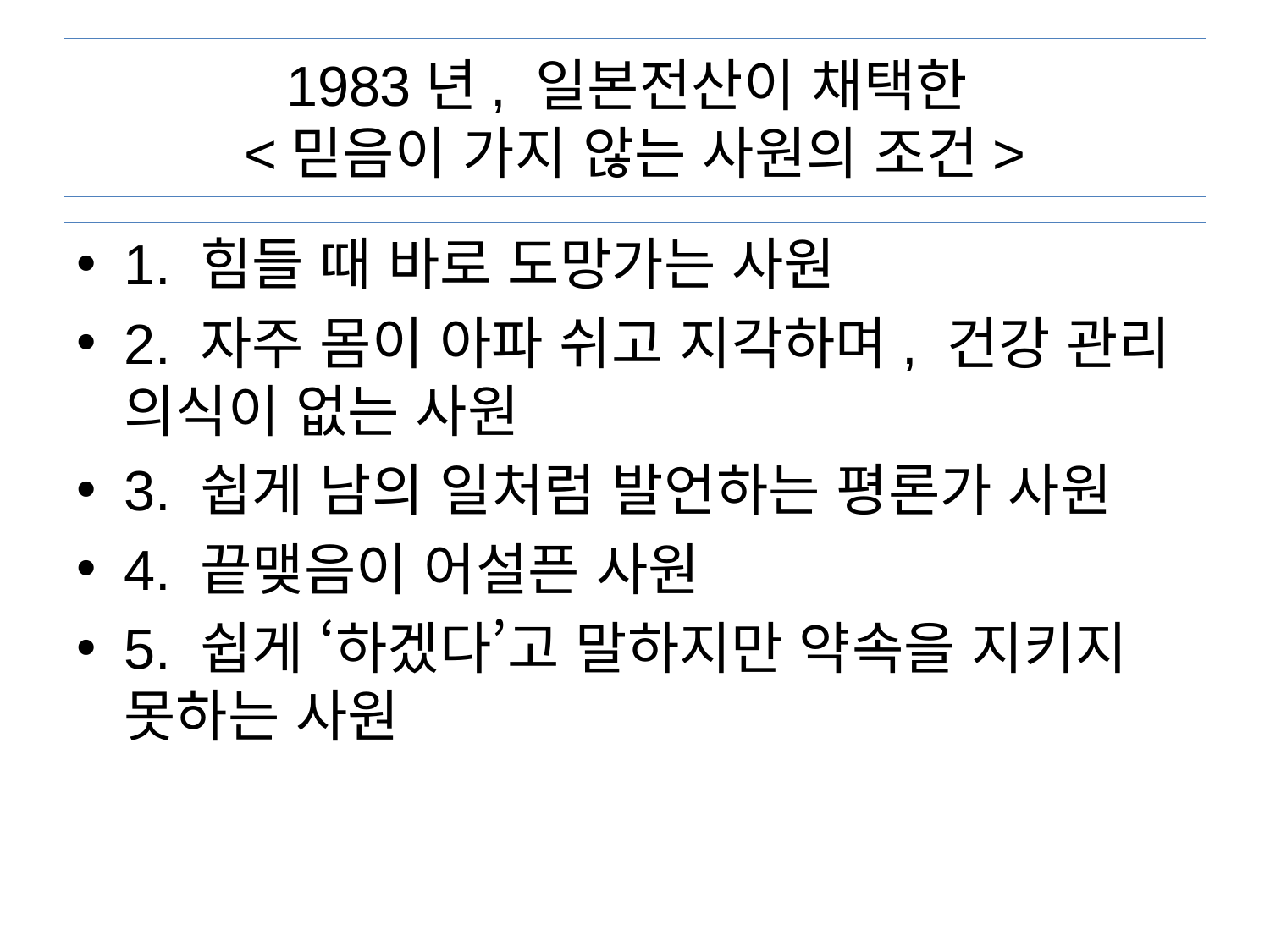

# 1983년, 일본전산이 채택한 <믿음이 가지 않는 사원의 조건>
1. 힘들 때 바로 도망가는 사원
2. 자주 몸이 아파 쉬고 지각하며, 건강 관리 의식이 없는 사원
3. 쉽게 남의 일처럼 발언하는 평론가 사원
4. 끝맺음이 어설픈 사원
5. 쉽게 ‘하겠다’고 말하지만 약속을 지키지 못하는 사원